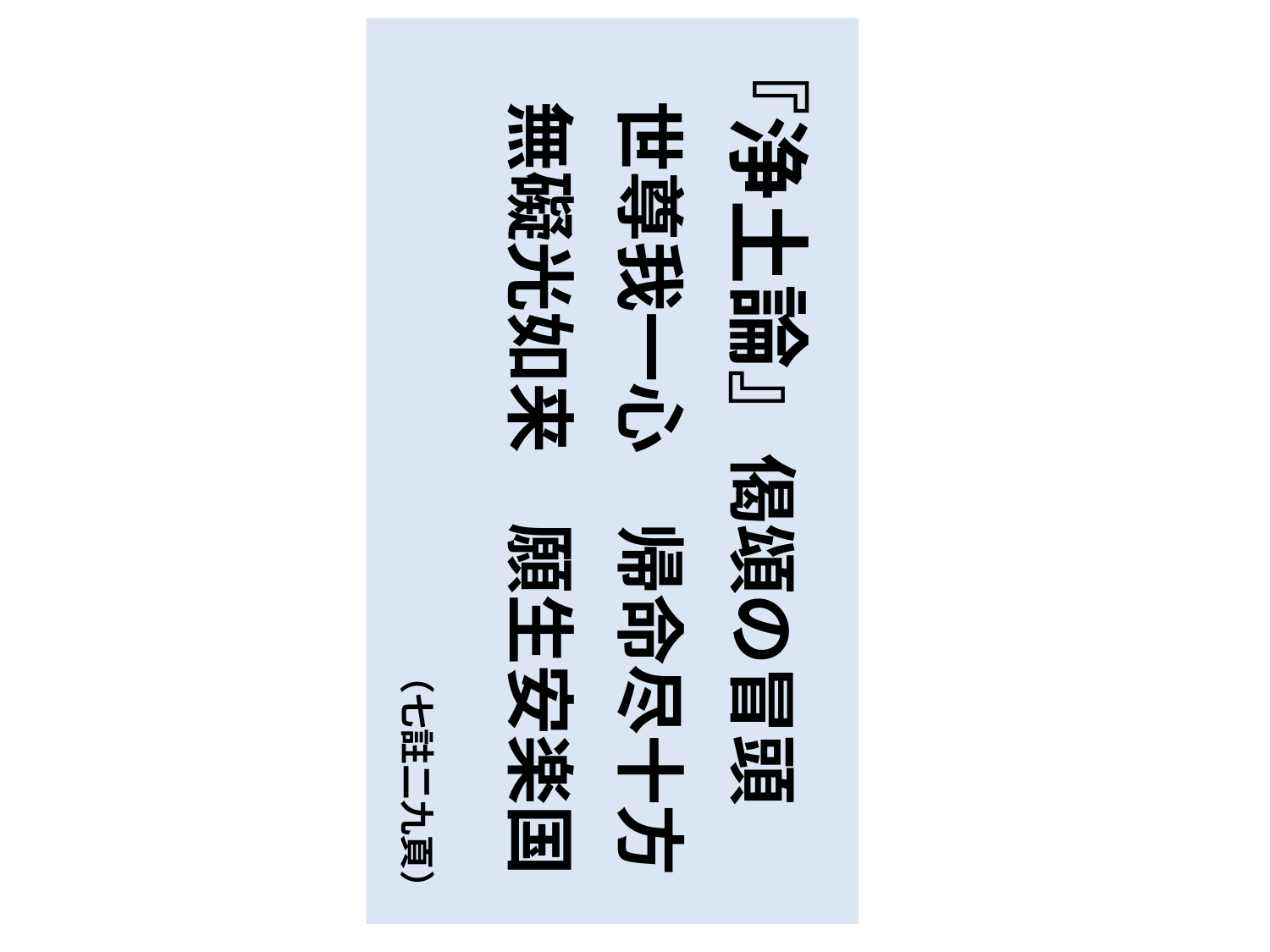

『浄土論』偈頌の冒頭
　世尊我一心　帰命尽十方
　無礙光如来　願生安楽国
　　　　　　　　    （七註二九頁）